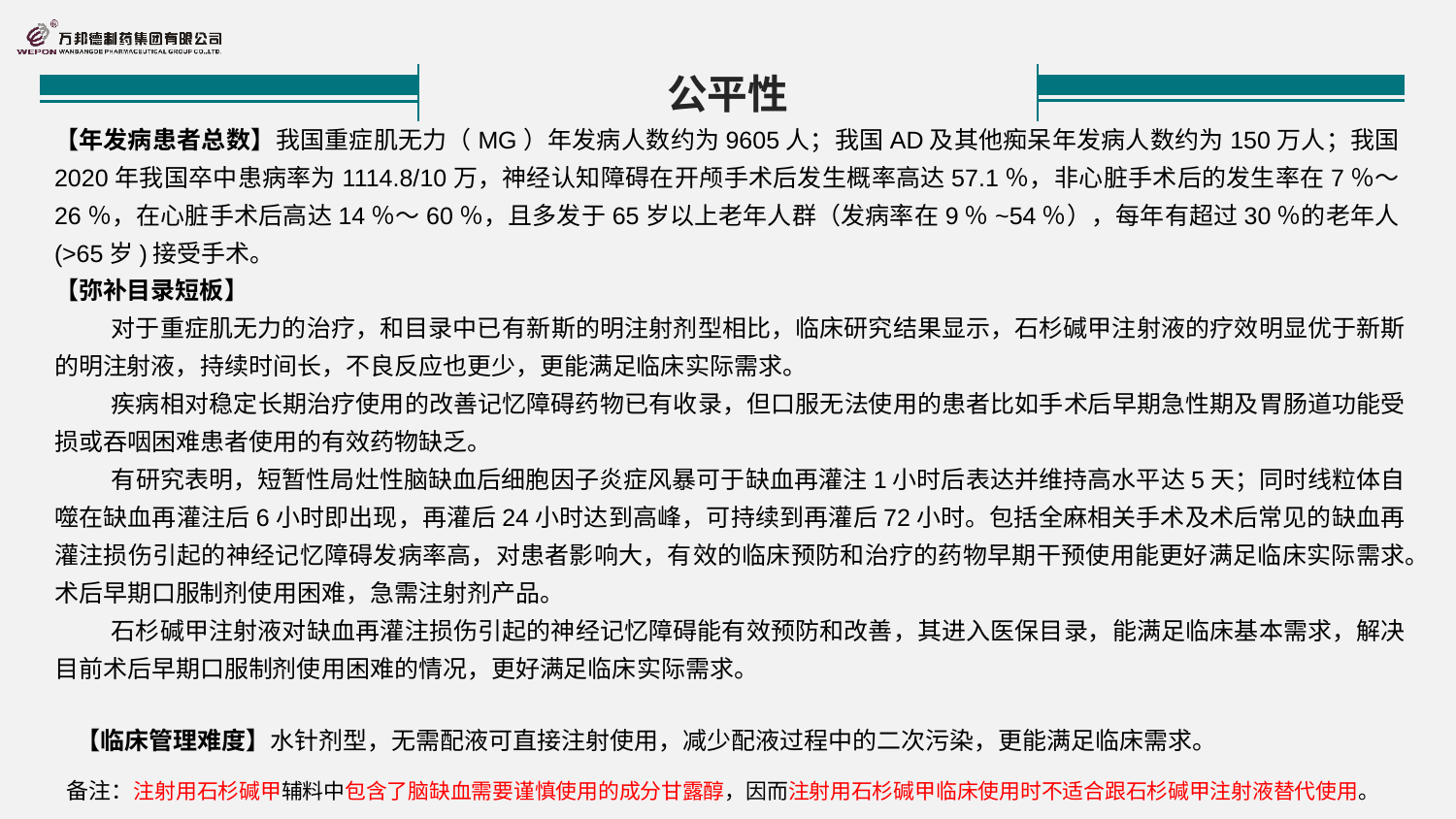

公平性
【年发病患者总数】我国重症肌无力（MG）年发病人数约为9605人；我国AD及其他痴呆年发病人数约为150万人；我国2020年我国卒中患病率为1114.8/10万，神经认知障碍在开颅手术后发生概率高达57.1％，非心脏手术后的发生率在7％～26％，在心脏手术后高达14％～60％，且多发于65岁以上老年人群（发病率在9％~54％），每年有超过30％的老年人(>65岁)接受手术。
【弥补目录短板】
对于重症肌无力的治疗，和目录中已有新斯的明注射剂型相比，临床研究结果显示，石杉碱甲注射液的疗效明显优于新斯的明注射液，持续时间长，不良反应也更少，更能满足临床实际需求。
疾病相对稳定长期治疗使用的改善记忆障碍药物已有收录，但口服无法使用的患者比如手术后早期急性期及胃肠道功能受损或吞咽困难患者使用的有效药物缺乏。
有研究表明，短暂性局灶性脑缺血后细胞因子炎症风暴可于缺血再灌注1小时后表达并维持高水平达5天；同时线粒体自噬在缺血再灌注后6小时即出现，再灌后24小时达到高峰，可持续到再灌后72小时。包括全麻相关手术及术后常见的缺血再灌注损伤引起的神经记忆障碍发病率高，对患者影响大，有效的临床预防和治疗的药物早期干预使用能更好满足临床实际需求。术后早期口服制剂使用困难，急需注射剂产品。
石杉碱甲注射液对缺血再灌注损伤引起的神经记忆障碍能有效预防和改善，其进入医保目录，能满足临床基本需求，解决目前术后早期口服制剂使用困难的情况，更好满足临床实际需求。
【临床管理难度】水针剂型，无需配液可直接注射使用，减少配液过程中的二次污染，更能满足临床需求。
备注：注射用石杉碱甲辅料中包含了脑缺血需要谨慎使用的成分甘露醇，因而注射用石杉碱甲临床使用时不适合跟石杉碱甲注射液替代使用。